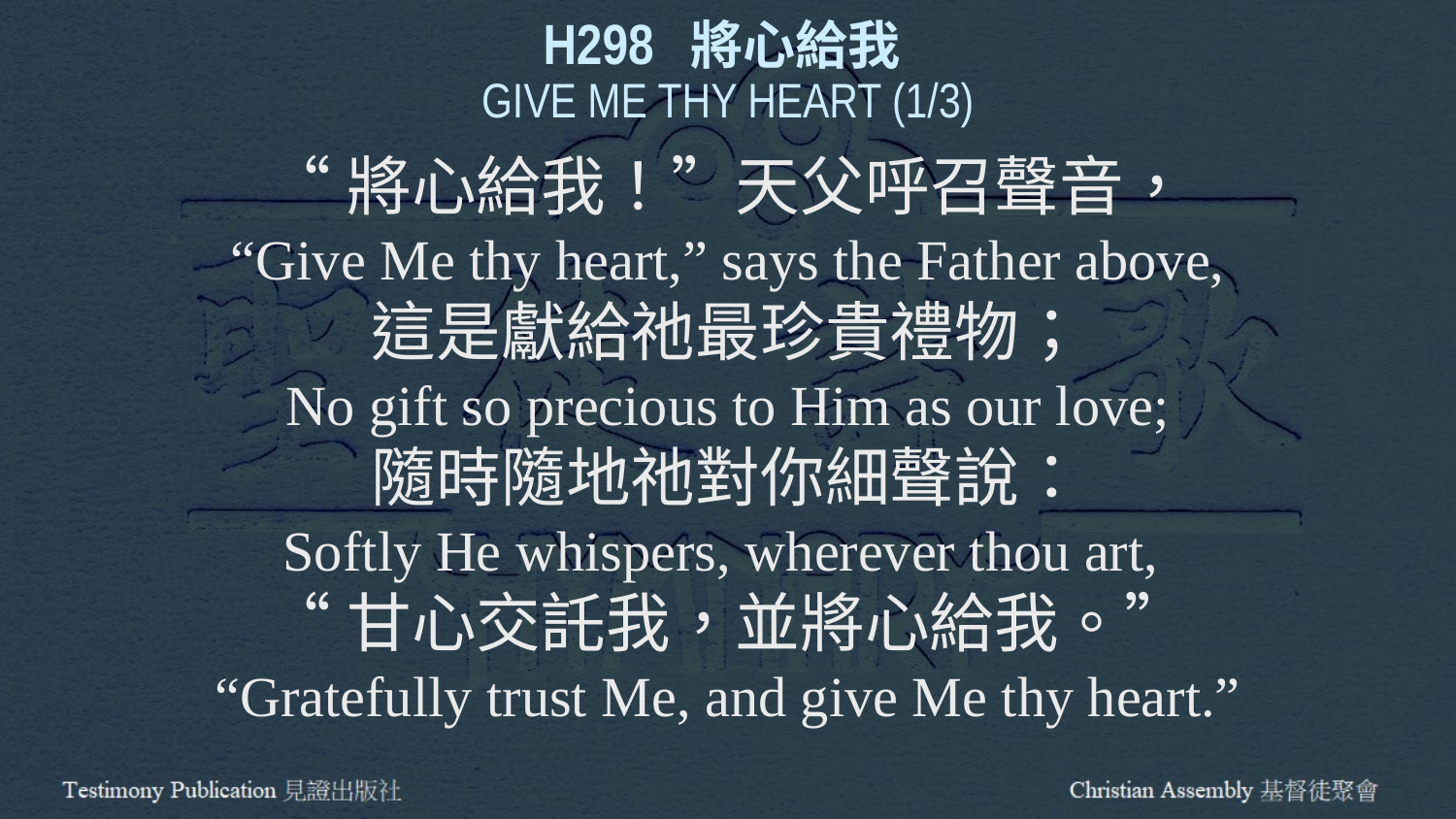

H298  將心給我
GIVE ME THY HEART (1/3)
“將心給我！”天父呼召聲音，
“Give Me thy heart,” says the Father above,
這是獻給祂最珍貴禮物；
No gift so precious to Him as our love;
隨時隨地祂對你細聲說：
Softly He whispers, wherever thou art,
“甘心交託我，並將心給我。”
“Gratefully trust Me, and give Me thy heart.”